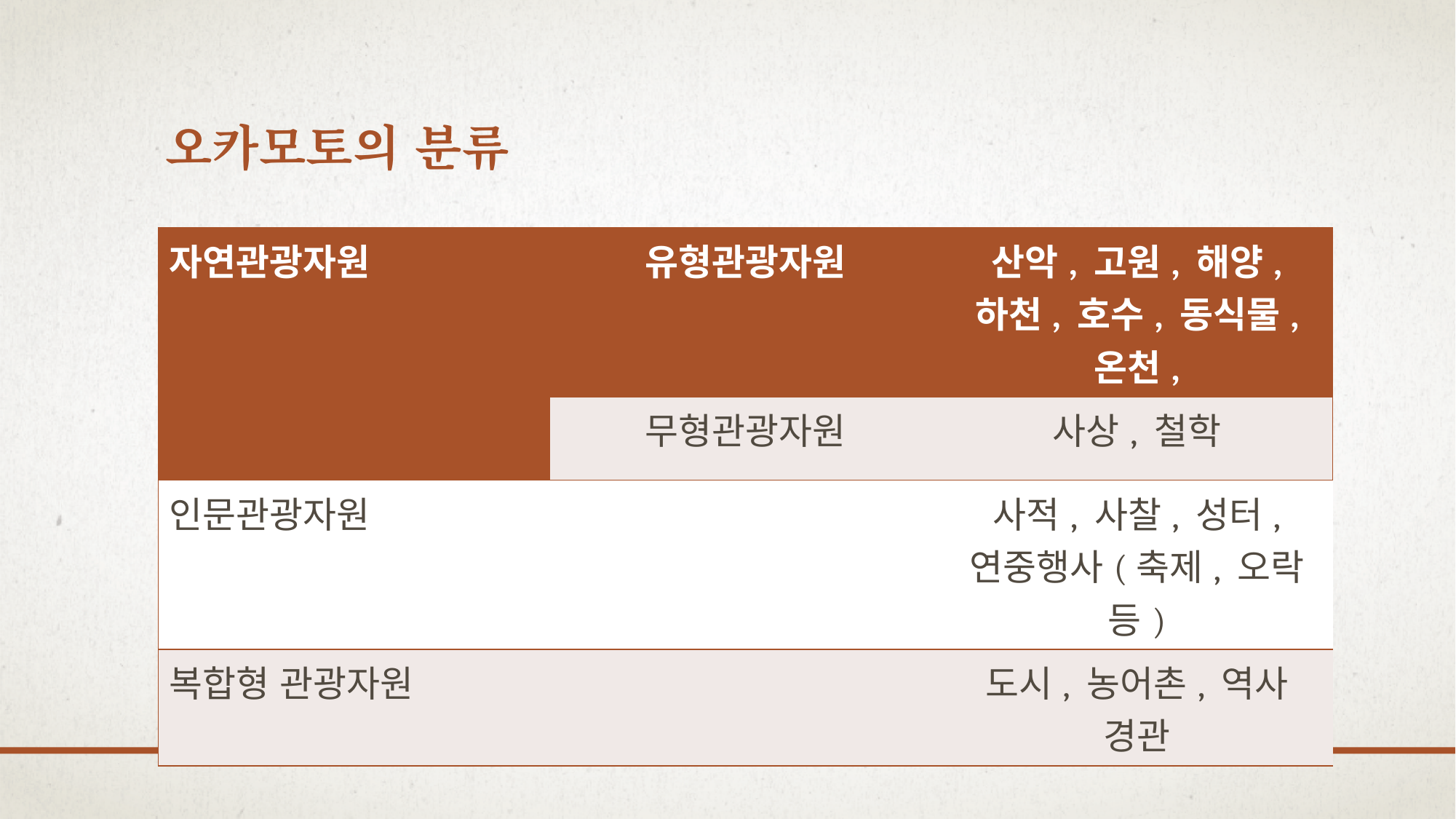

# 오카모토의 분류
| 자연관광자원 | 유형관광자원 | 산악, 고원, 해양, 하천, 호수, 동식물, 온천, |
| --- | --- | --- |
|  | 무형관광자원 | 사상, 철학 |
| 인문관광자원 |  | 사적, 사찰, 성터, 연중행사(축제, 오락 등) |
| 복합형 관광자원 |  | 도시, 농어촌, 역사 경관 |